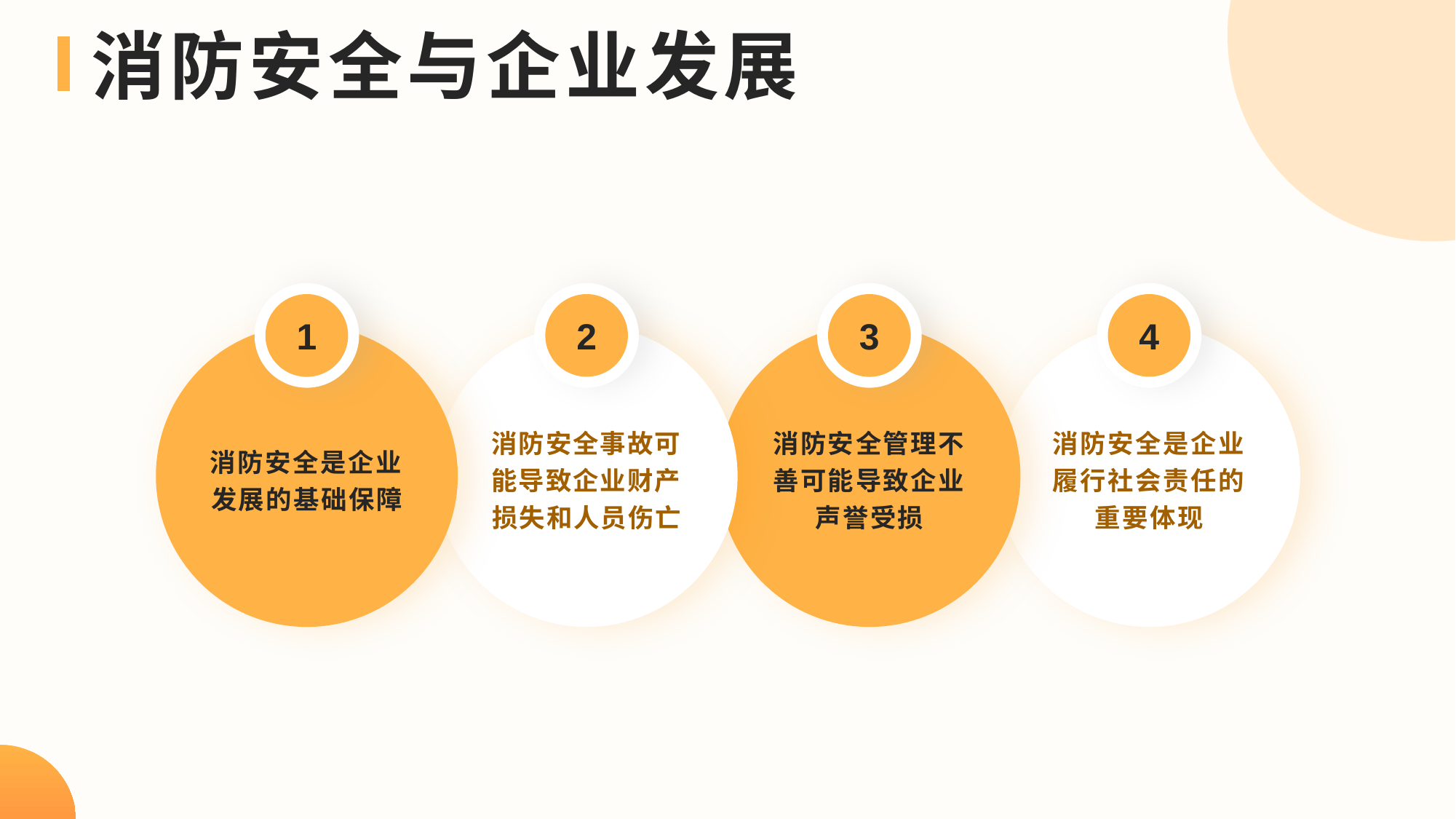

消防安全与企业发展

1
2
3
4

消防安全是企业发展的基础保障
消防安全事故可能导致企业财产损失和人员伤亡
消防安全管理不善可能导致企业声誉受损
消防安全是企业履行社会责任的重要体现